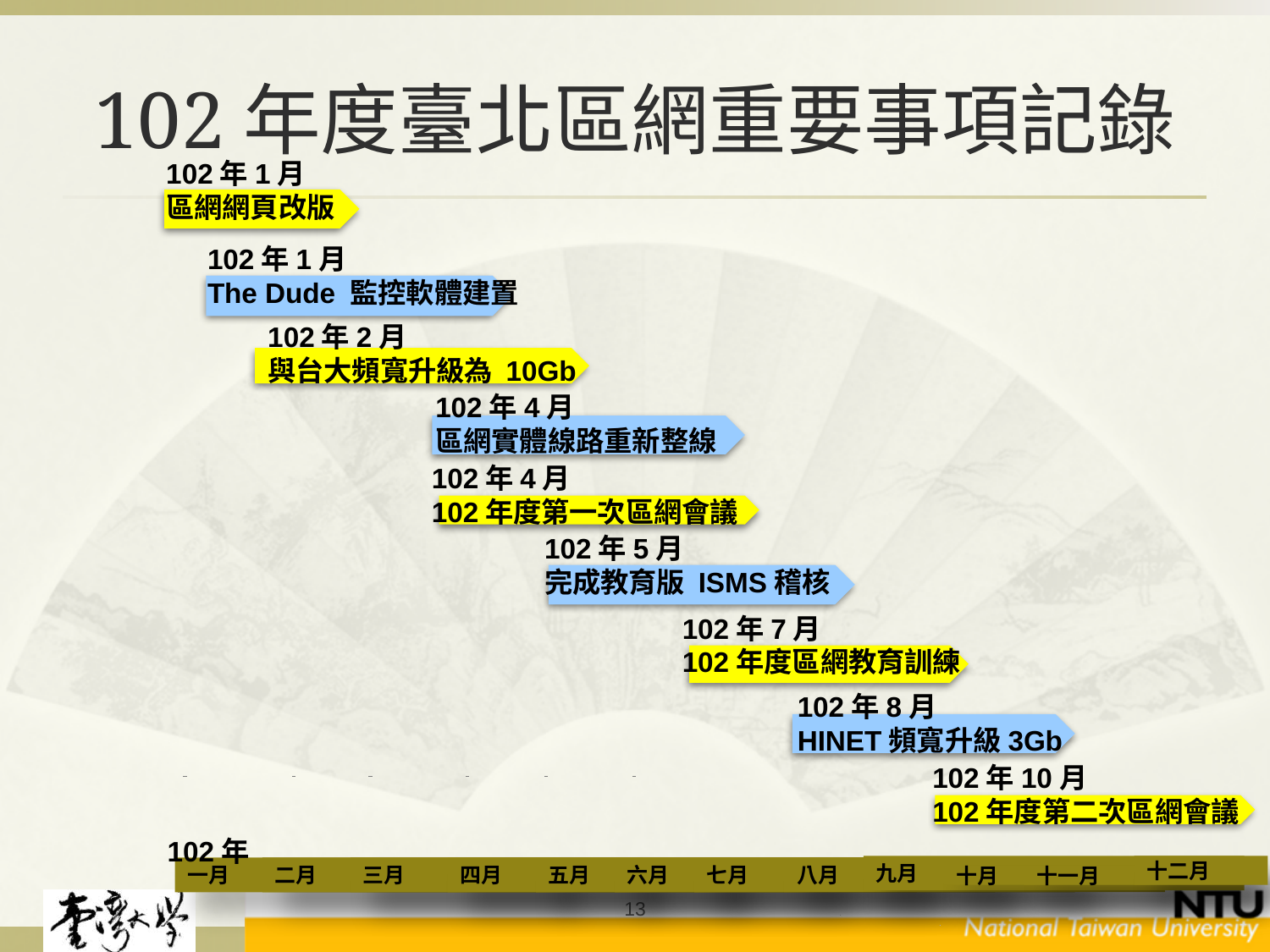

# 102年度臺北區網重要事項記錄
102年1月
區網網頁改版

102年1月
The Dude 監控軟體建置

102年2月
與台大頻寬升級為 10Gb

102年4月
區網實體線路重新整線

102年4月
102年度第一次區網會議

102年5月
完成教育版 ISMS稽核

102年7月
102年度區網教育訓練

102年8月
HINET頻寬升級3Gb

102年10月
102年度第二次區網會議

102年
九月
十二月
一月
二月
三月
四月
五月
六月
七月
八月
十月
十一月
13